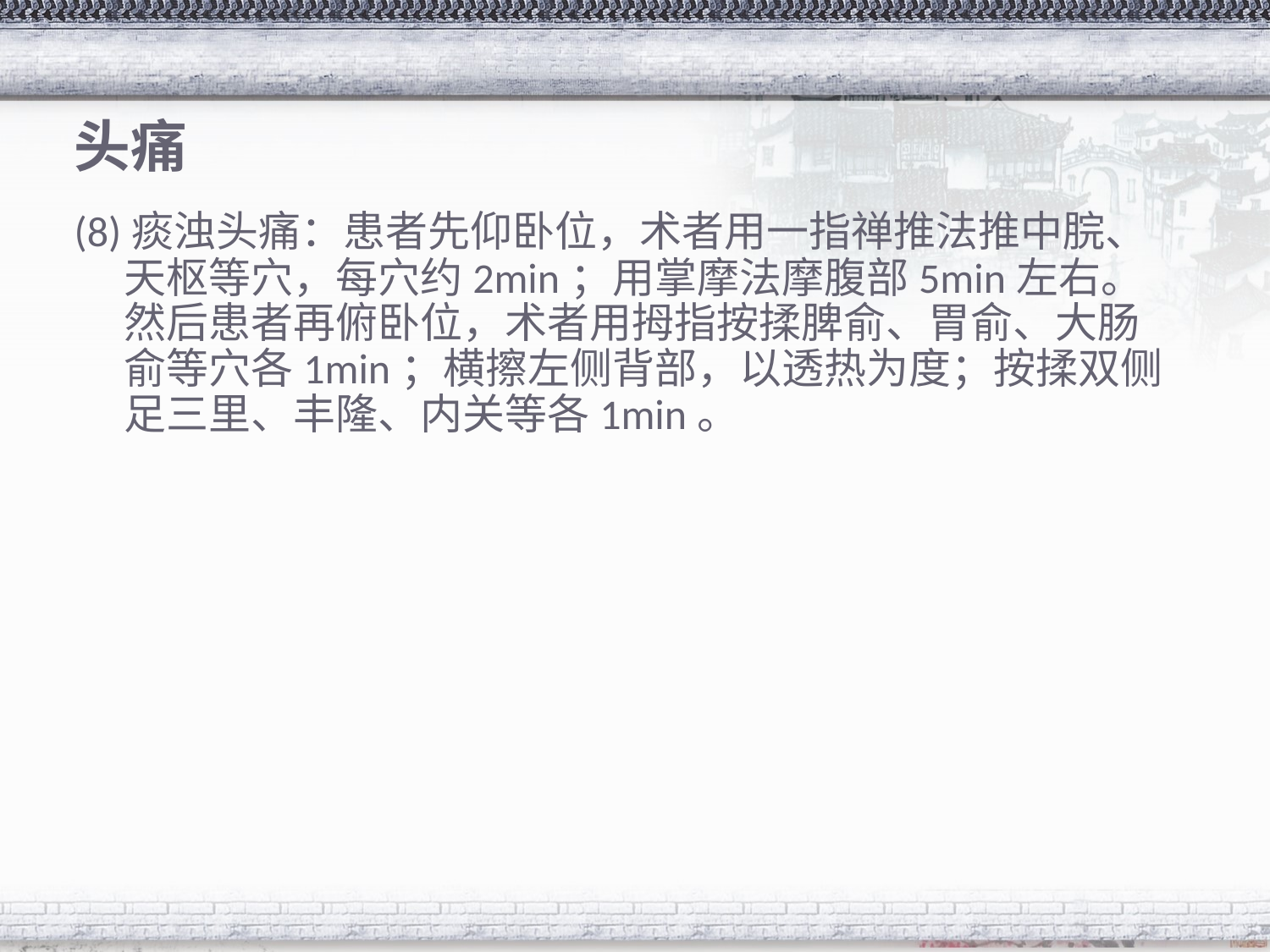

# 头痛
(8)痰浊头痛：患者先仰卧位，术者用一指禅推法推中脘、天枢等穴，每穴约2min；用掌摩法摩腹部5min左右。然后患者再俯卧位，术者用拇指按揉脾俞、胃俞、大肠俞等穴各1min；横擦左侧背部，以透热为度；按揉双侧足三里、丰隆、内关等各1min。